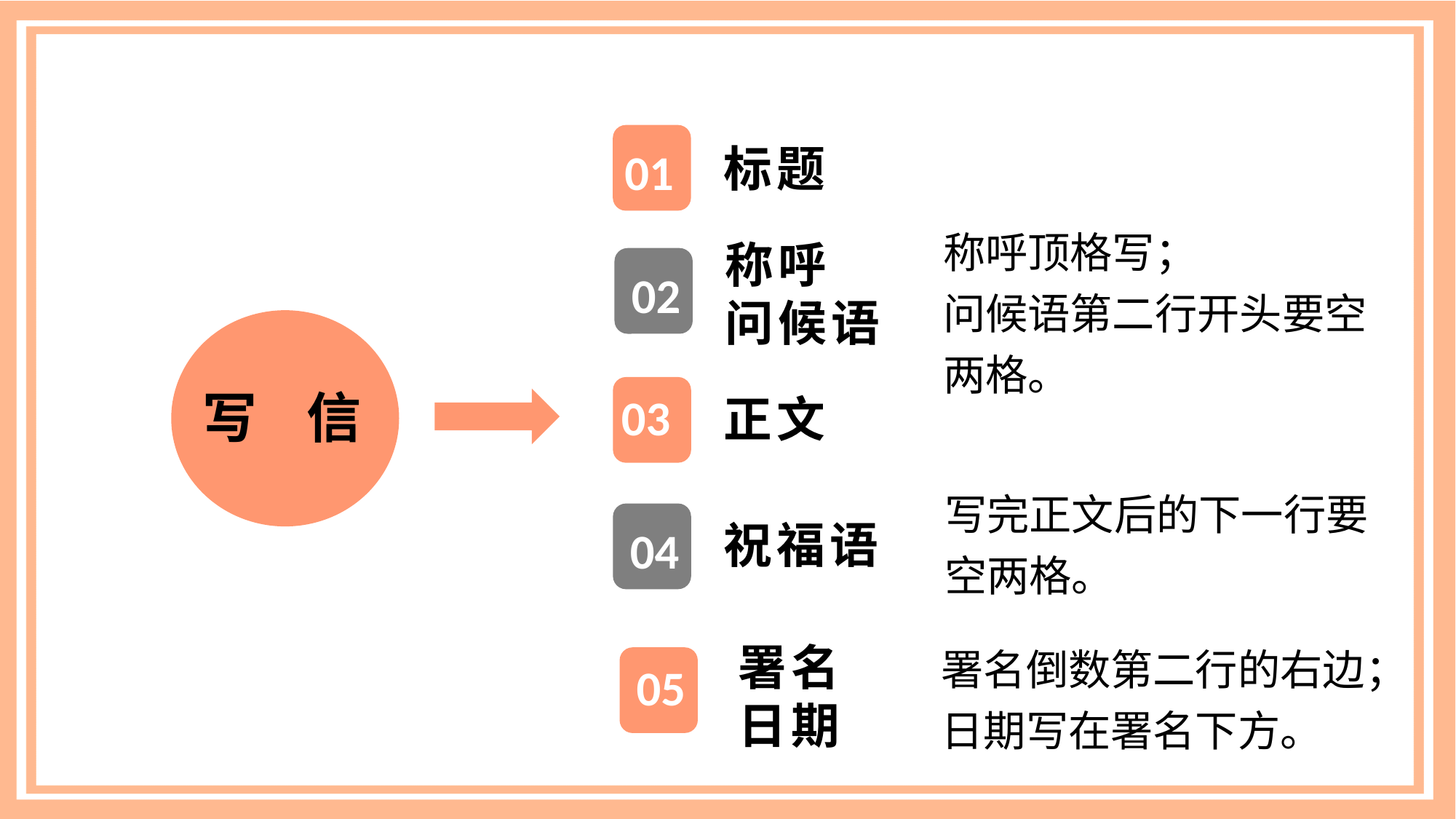

标题
01
称呼顶格写；
问候语第二行开头要空两格。
称呼
问候语

02

03
正文
写    信

写完正文后的下一行要空两格。

祝福语
04
署名倒数第二行的右边；
日期写在署名下方。
署名
日期

05